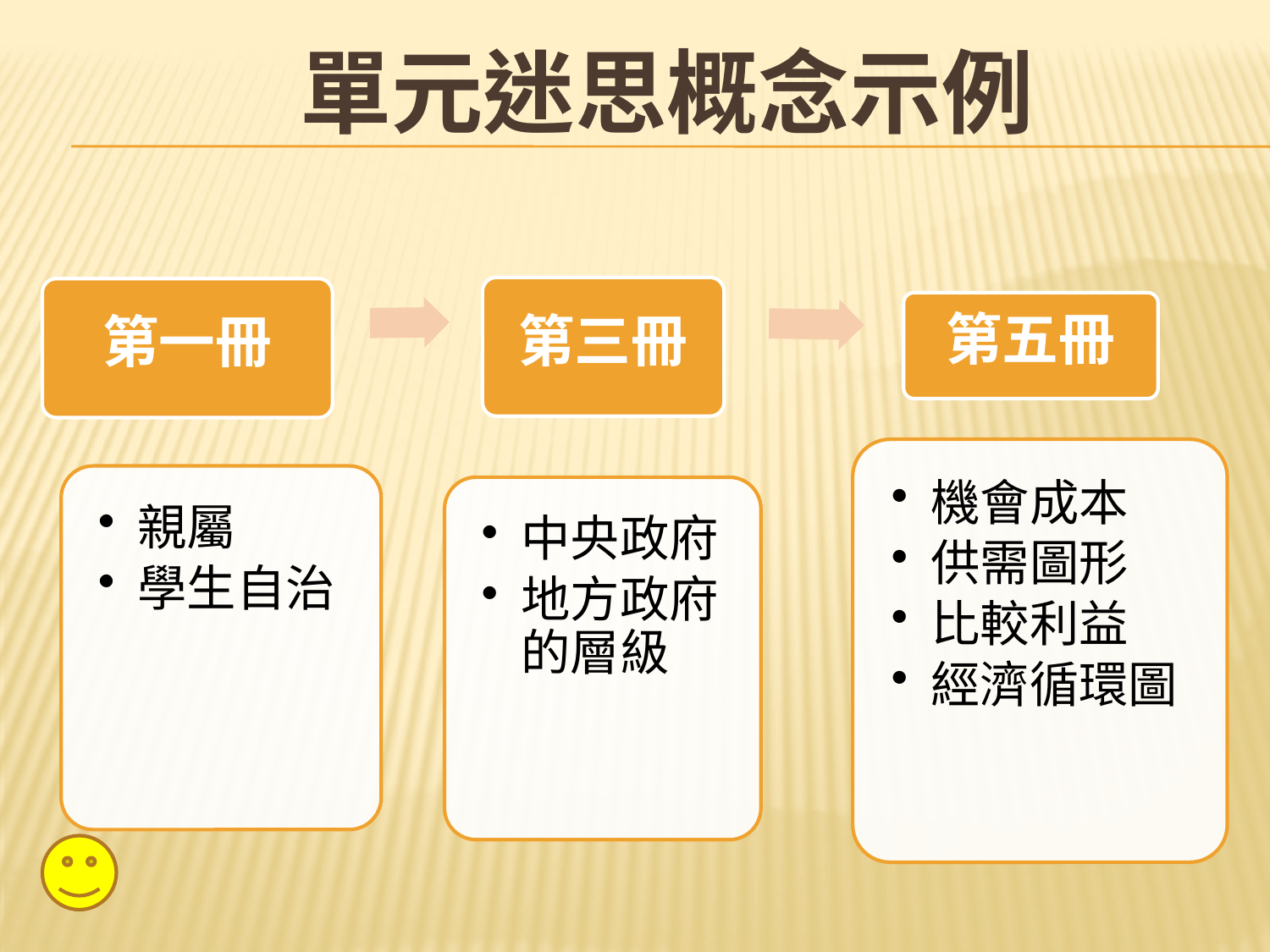

# 單元迷思概念示例
第一冊
親屬
學生自治

第三冊
中央政府
地方政府的層級

第五冊
機會成本
供需圖形
比較利益
經濟循環圖